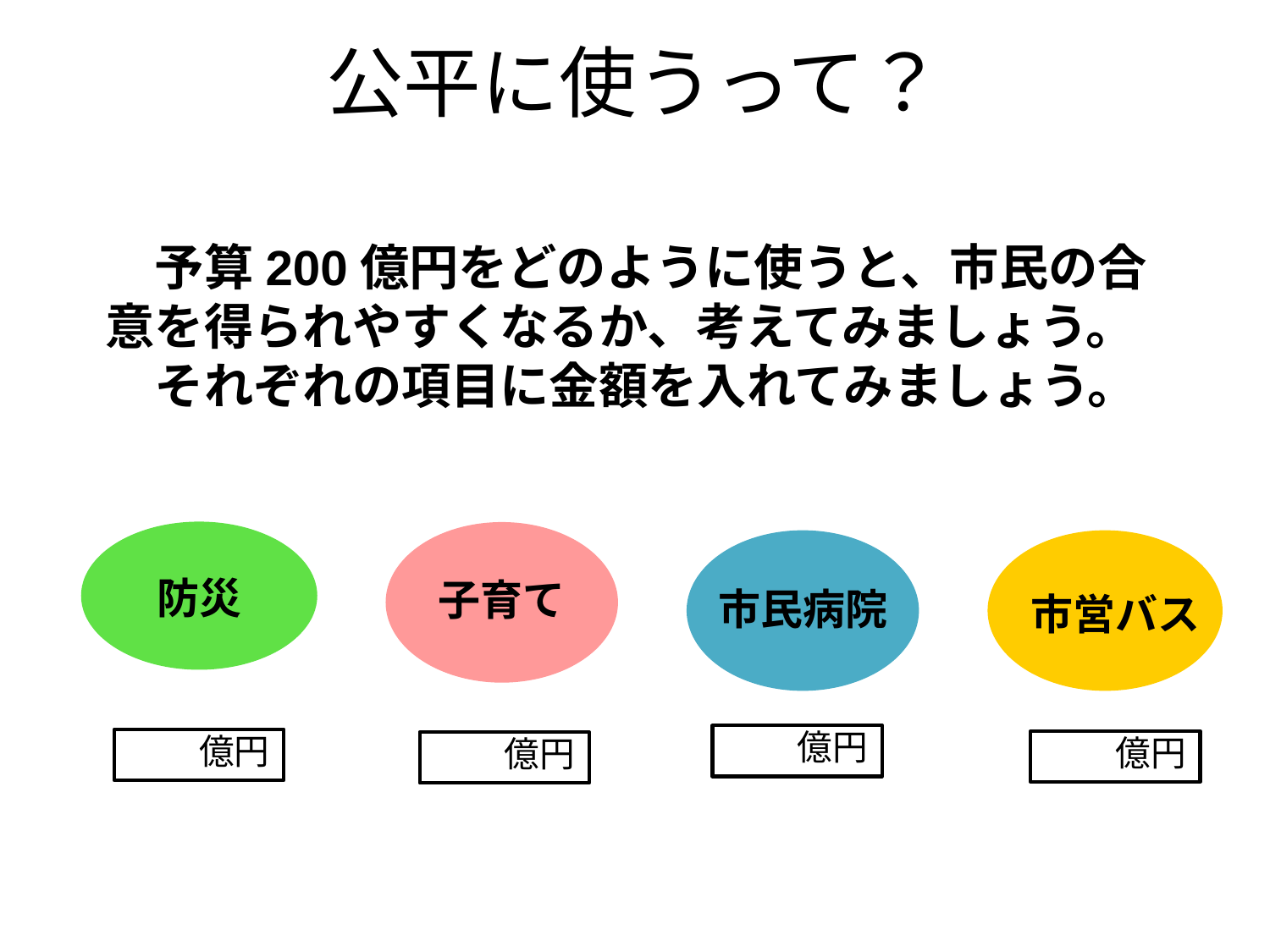

公平に使うって？
　予算200億円をどのように使うと、市民の合意を得られやすくなるか、考えてみましょう。
　それぞれの項目に金額を入れてみましょう。

防災

子育て

市営バス

市民病院
　　億円
　　億円
　　億円
　　億円